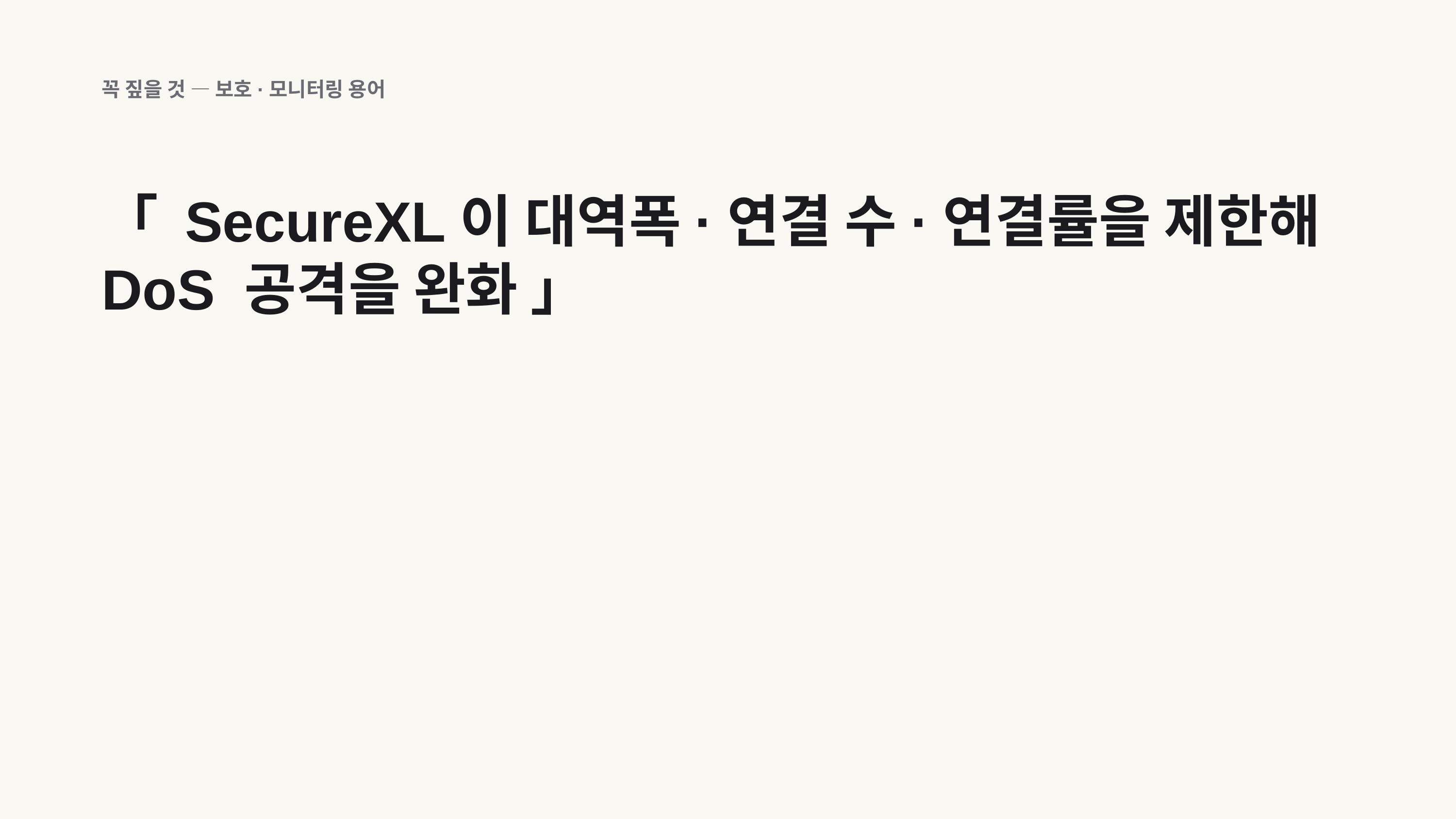

꼭 짚을 것 — 보호·모니터링 용어
「 SecureXL이 대역폭·연결 수·연결률을 제한해 DoS 공격을 완화 」